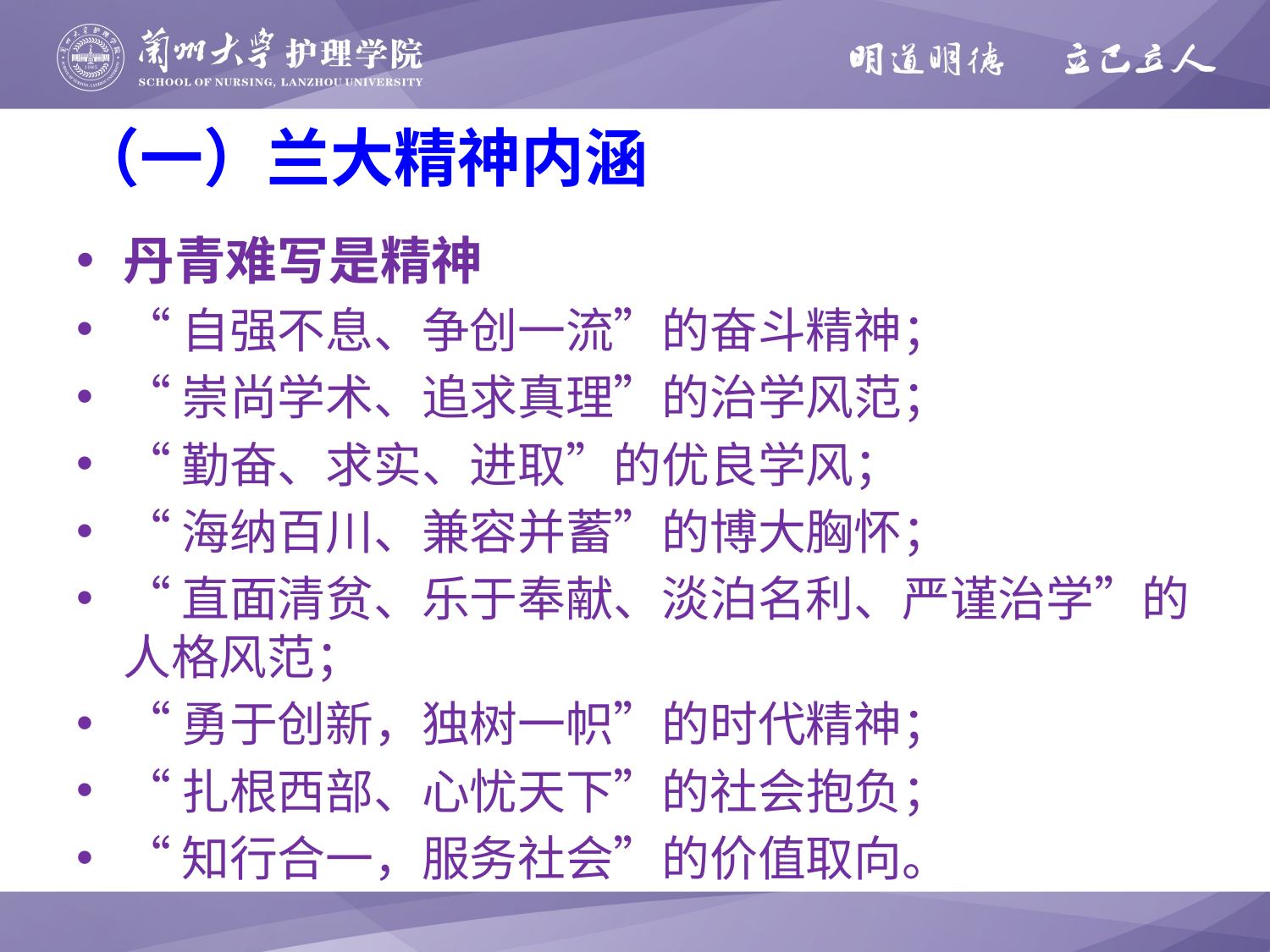

# （一）兰大精神内涵
丹青难写是精神
“自强不息、争创一流”的奋斗精神；
“崇尚学术、追求真理”的治学风范；
“勤奋、求实、进取”的优良学风；
“海纳百川、兼容并蓄”的博大胸怀；
“直面清贫、乐于奉献、淡泊名利、严谨治学”的人格风范；
“勇于创新，独树一帜”的时代精神；
“扎根西部、心忧天下”的社会抱负；
“知行合一，服务社会”的价值取向。